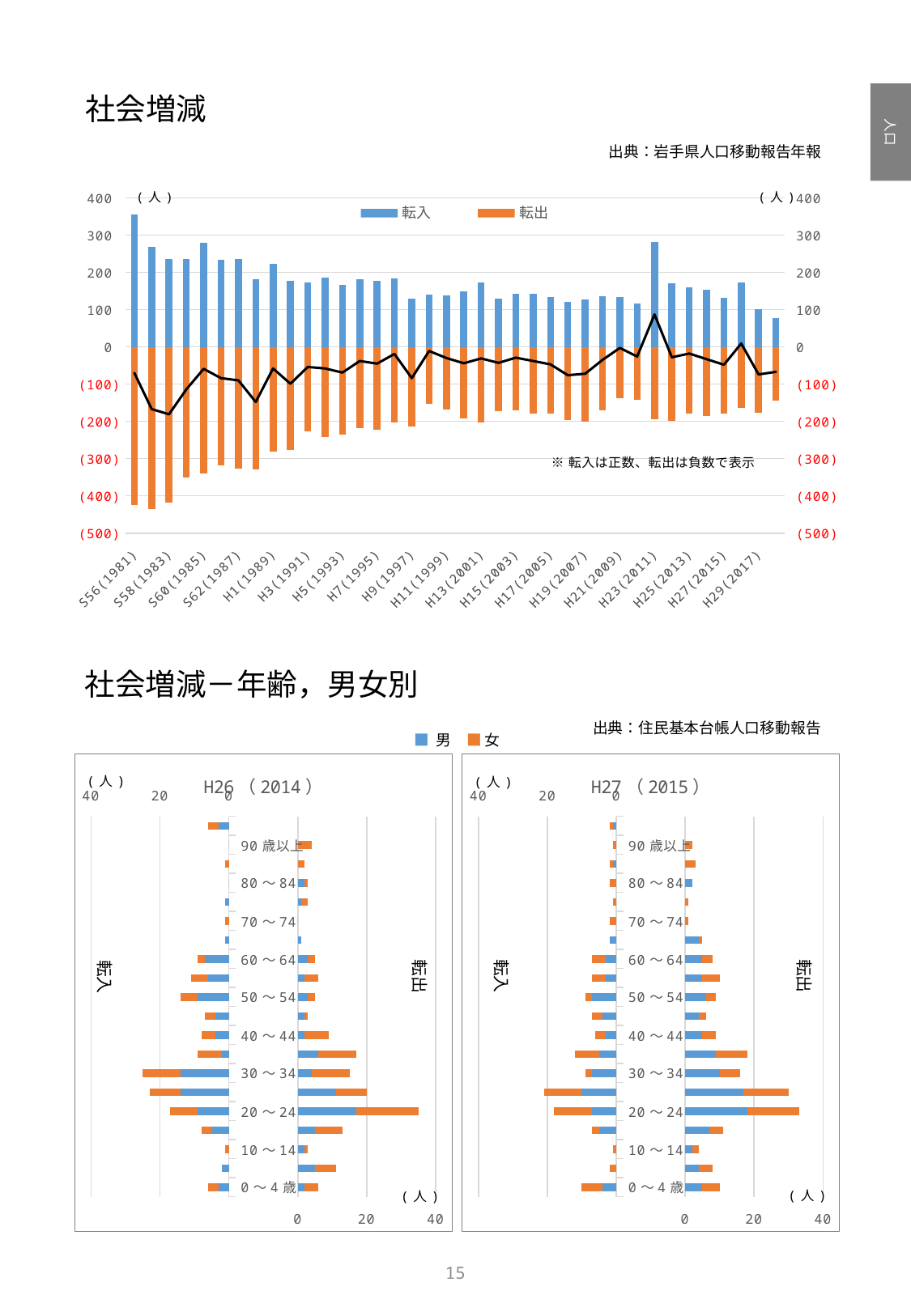

人口
# 社会増減
出典：岩手県人口移動報告年報

### Chart

| Category | 転入 | 転出 | 社会増減 |
|---|---|---|---|
| S56(1981) | 355.0 | -425.0 | -70.0 |
| S57(1982) | 269.0 | -436.0 | -167.0 |
| S58(1983) | 236.0 | -417.0 | -181.0 |
| S59(1984) | 236.0 | -350.0 | -114.0 |
| S60(1985) | 280.0 | -339.0 | -59.0 |
| S61(1986) | 233.0 | -317.0 | -84.0 |
| S62(1987) | 236.0 | -326.0 | -90.0 |
| S63(1988) | 181.0 | -329.0 | -148.0 |
| H1(1989) | 223.0 | -281.0 | -58.0 |
| H2(1990) | 177.0 | -276.0 | -99.0 |
| H3(1991) | 173.0 | -227.0 | -54.0 |
| H4(1992) | 185.0 | -243.0 | -58.0 |
| H5(1993) | 166.0 | -235.0 | -69.0 |
| H6(1994) | 181.0 | -219.0 | -38.0 |
| H7(1995) | 178.0 | -223.0 | -45.0 |
| H8(1996) | 183.0 | -202.0 | -19.0 |
| H9(1997) | 129.0 | -213.0 | -84.0 |
| H10(1998) | 141.0 | -152.0 | -11.0 |
| H11(1999) | 138.0 | -168.0 | -30.0 |
| H12(2000) | 149.0 | -193.0 | -44.0 |
| H13(2001) | 172.0 | -203.0 | -31.0 |
| H14(2002) | 129.0 | -172.0 | -43.0 |
| H15(2003) | 142.0 | -171.0 | -29.0 |
| H16(2004) | 142.0 | -180.0 | -38.0 |
| H17(2005) | 133.0 | -180.0 | -47.0 |
| H18(2006) | 120.0 | -196.0 | -76.0 |
| H19(2007) | 128.0 | -200.0 | -72.0 |
| H20(2008) | 136.0 | -171.0 | -35.0 |
| H21(2009) | 134.0 | -137.0 | -3.0 |
| H22(2010) | 117.0 | -143.0 | -26.0 |
| H23(2011) | 281.0 | -194.0 | 87.0 |
| H24(2012) | 171.0 | -199.0 | -28.0 |
| H25(2013) | 160.0 | -178.0 | -18.0 |
| H26(2014) | 153.0 | -186.0 | -33.0 |
| H27(2015) | 131.0 | -179.0 | -48.0 |
| H28(2016) | 172.0 | -163.0 | 9.0 |
| H29(2017) | 102.0 | -176.0 | -74.0 |
| H30(2018) | 78.0 | -145.0 | -67.0 |
社会増減－年齢，男女別
出典：住民基本台帳人口移動報告
■ 男　■ 女

### Chart: H26（2014）

| Category | 男 | 女 | 男 | 女 |
|---|---|---|---|---|
| 0～4歳 | 3.0 | 3.0 | 2.0 | 4.0 |
| 5～9 | 2.0 | 0.0 | 5.0 | 6.0 |
| 10～14 | 0.0 | 1.0 | 2.0 | 1.0 |
| 15～19 | 5.0 | 3.0 | 5.0 | 8.0 |
| 20～24 | 9.0 | 8.0 | 17.0 | 18.0 |
| 25～29 | 14.0 | 9.0 | 11.0 | 9.0 |
| 30～34 | 14.0 | 11.0 | 4.0 | 11.0 |
| 35～39 | 2.0 | 7.0 | 6.0 | 11.0 |
| 40～44 | 4.0 | 4.0 | 2.0 | 7.0 |
| 45～49 | 4.0 | 3.0 | 2.0 | 1.0 |
| 50～54 | 9.0 | 5.0 | 3.0 | 2.0 |
| 55～59 | 6.0 | 5.0 | 2.0 | 4.0 |
| 60～64 | 7.0 | 2.0 | 3.0 | 2.0 |
| 65～69 | 1.0 | 0.0 | 1.0 | 0.0 |
| 70～74 | 0.0 | 1.0 | 0.0 | 0.0 |
| 75～79 | 1.0 | 0.0 | 1.0 | 2.0 |
| 80～84 | 0.0 | 0.0 | 2.0 | 1.0 |
| 85～89 | 0.0 | 1.0 | 0.0 | 2.0 |
| 90歳以上 | 0.0 | 0.0 | 0.0 | 4.0 |
| その他 | 3.0 | 3.0 | None | None |

### Chart: H27（2015）

| Category | 男 | 女 | 男 | 女 |
|---|---|---|---|---|
| 0～4歳 | 4.0 | 6.0 | 5.0 | 5.0 |
| 5～9 | 0.0 | 2.0 | 4.0 | 4.0 |
| 10～14 | 0.0 | 1.0 | 2.0 | 2.0 |
| 15～19 | 5.0 | 2.0 | 7.0 | 4.0 |
| 20～24 | 7.0 | 11.0 | 18.0 | 15.0 |
| 25～29 | 10.0 | 11.0 | 17.0 | 13.0 |
| 30～34 | 7.0 | 2.0 | 10.0 | 6.0 |
| 35～39 | 5.0 | 7.0 | 9.0 | 9.0 |
| 40～44 | 3.0 | 3.0 | 5.0 | 4.0 |
| 45～49 | 4.0 | 3.0 | 4.0 | 2.0 |
| 50～54 | 7.0 | 2.0 | 6.0 | 3.0 |
| 55～59 | 3.0 | 4.0 | 5.0 | 5.0 |
| 60～64 | 3.0 | 4.0 | 5.0 | 3.0 |
| 65～69 | 2.0 | 0.0 | 4.0 | 1.0 |
| 70～74 | 0.0 | 2.0 | 0.0 | 1.0 |
| 75～79 | 0.0 | 1.0 | 0.0 | 1.0 |
| 80～84 | 0.0 | 2.0 | 2.0 | 0.0 |
| 85～89 | 1.0 | 1.0 | 0.0 | 3.0 |
| 90歳以上 | 0.0 | 1.0 | 0.0 | 2.0 |
| その他 | 1.0 | 1.0 | None | None |
15